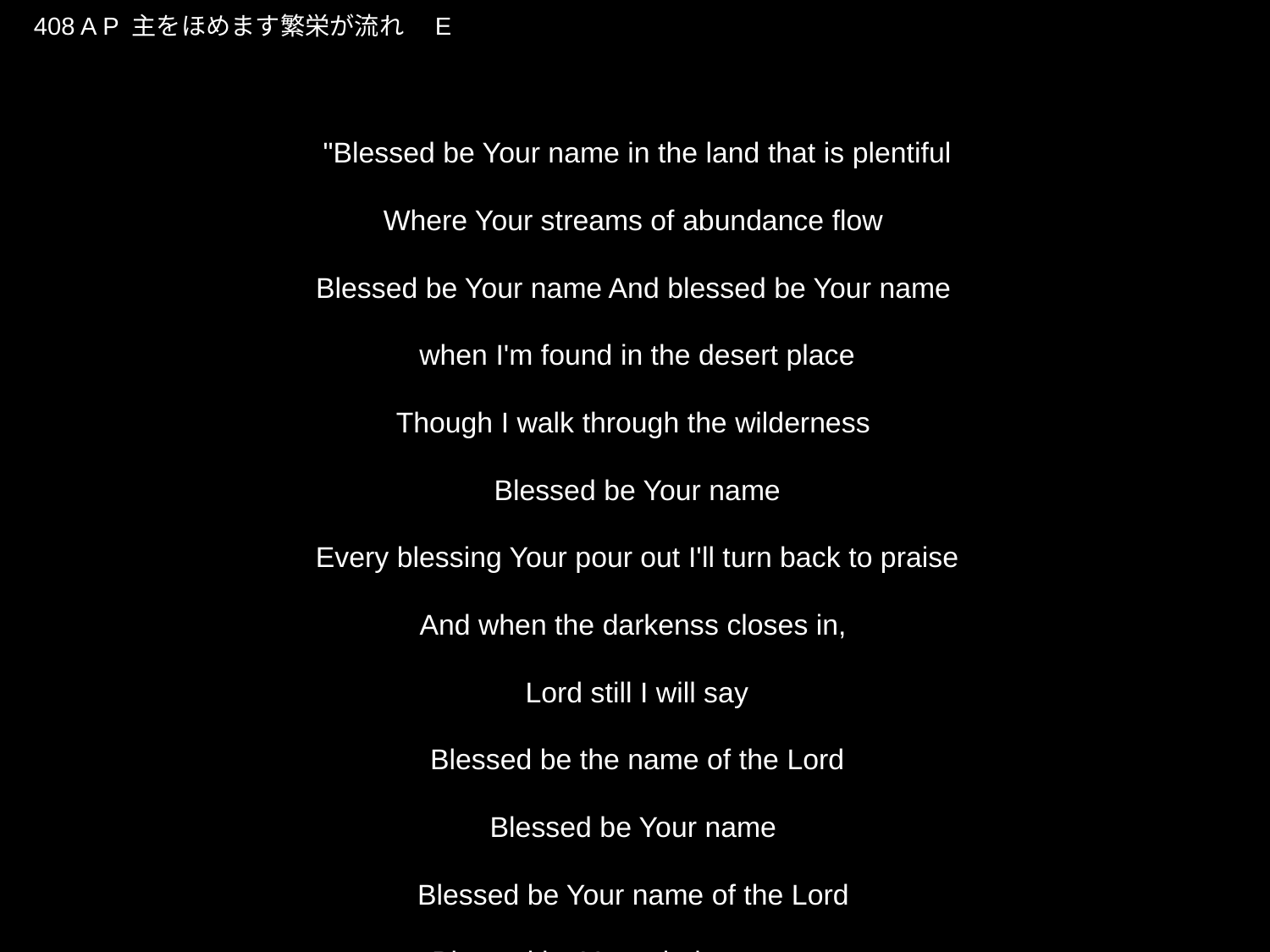

しゅをほめます
★P
408 A P 主をほめます繁栄が流れ　E
★４
"Blessed be Your name in the land that is plentiful
Where Your streams of abundance flow
Blessed be Your name And blessed be Your name
when I'm found in the desert place
Though I walk through the wilderness
Blessed be Your name
Every blessing Your pour out I'll turn back to praise
And when the darkenss closes in,
Lord still I will say
Blessed be the name of the Lord
Blessed be Your name
Blessed be Your name of the Lord
Blessed be Your glorious name
"